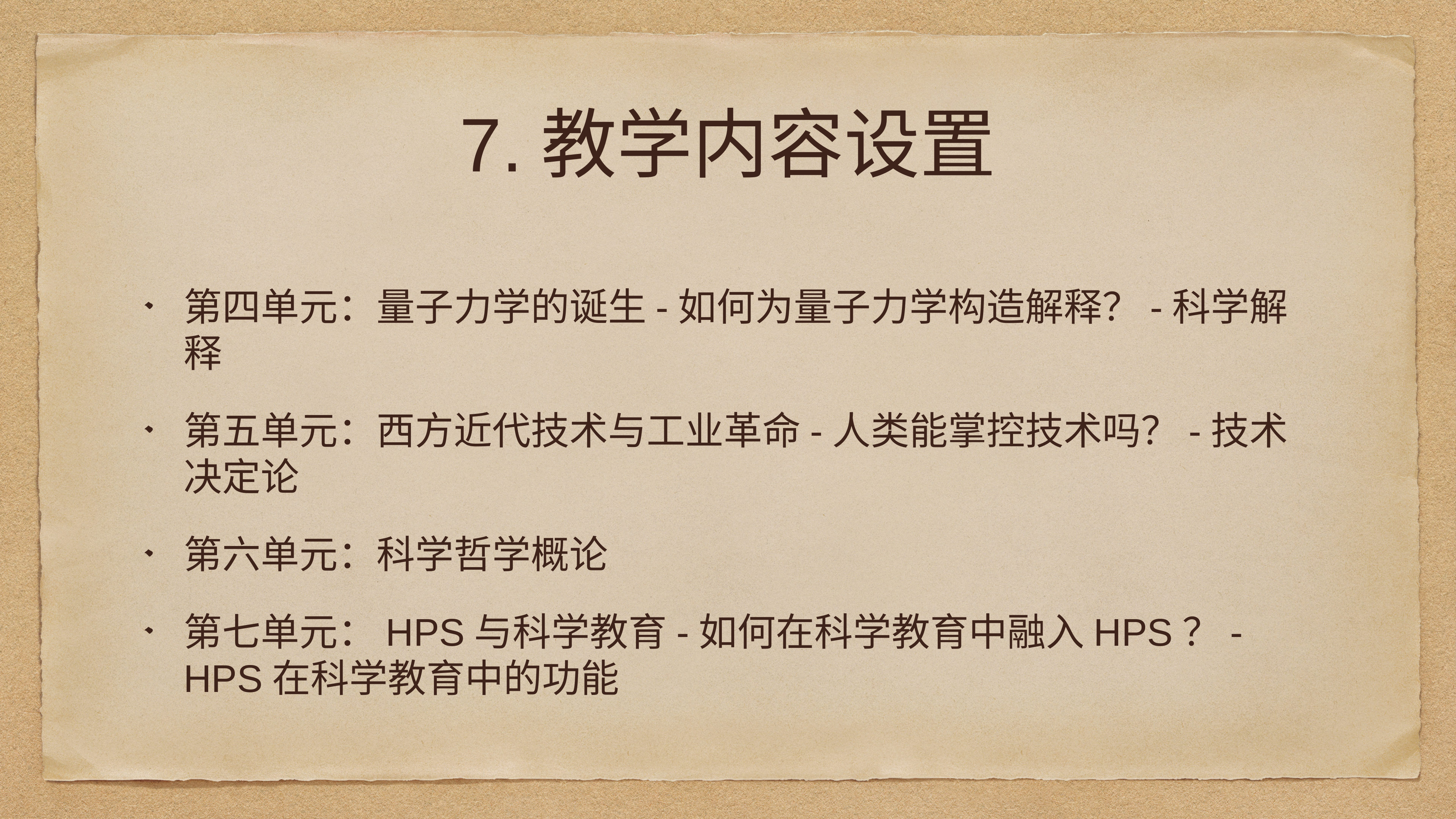

# 7.教学内容设置
第四单元：量子力学的诞生-如何为量子力学构造解释？-科学解释
第五单元：西方近代技术与工业革命-人类能掌控技术吗？-技术决定论
第六单元：科学哲学概论
第七单元：HPS与科学教育-如何在科学教育中融入HPS？-HPS在科学教育中的功能